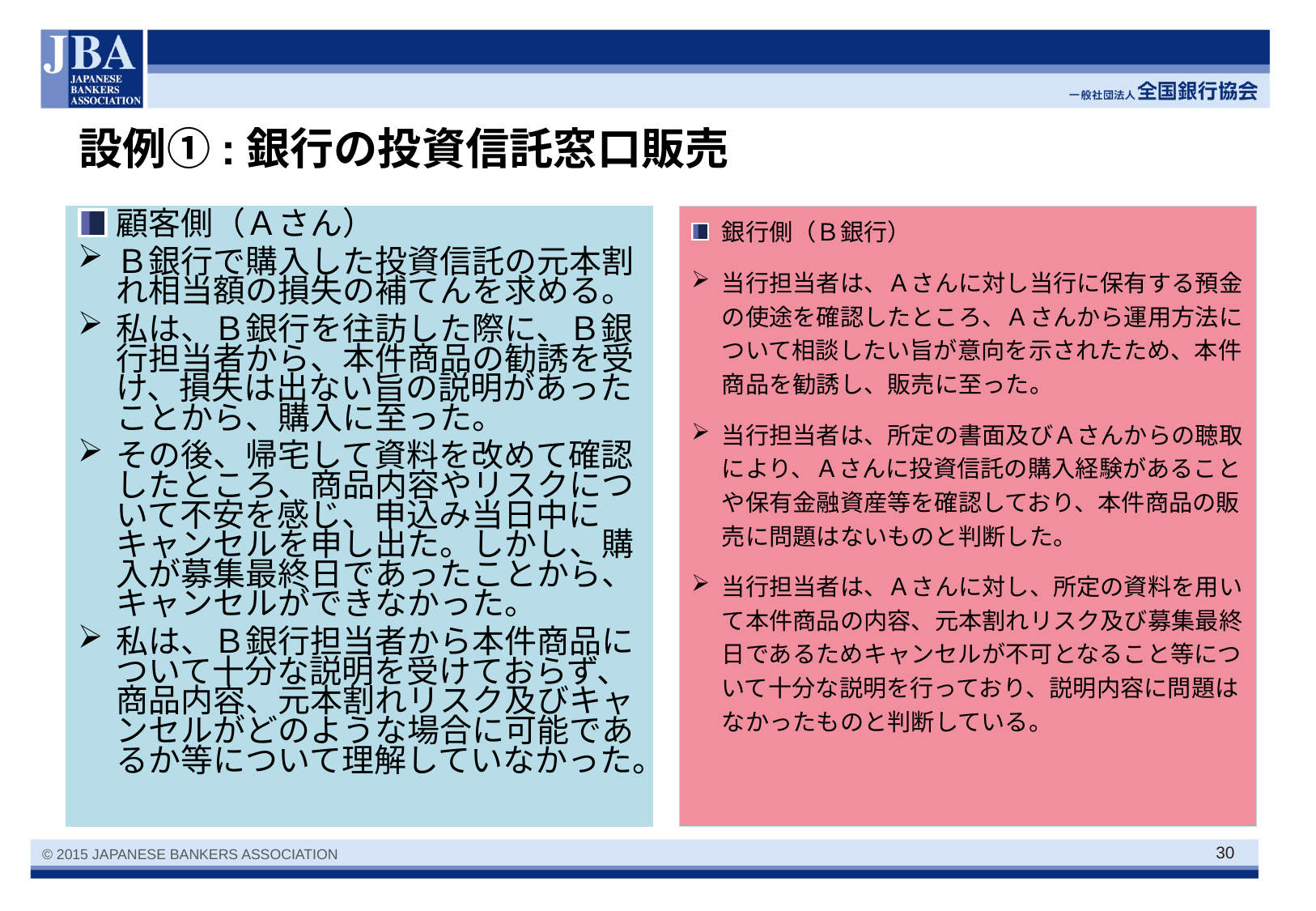

# 設例①:銀行の投資信託窓口販売
顧客側（Ａさん）
Ｂ銀行で購入した投資信託の元本割れ相当額の損失の補てんを求める。
私は、Ｂ銀行を往訪した際に、Ｂ銀行担当者から、本件商品の勧誘を受け、損失は出ない旨の説明があったことから、購入に至った。
その後、帰宅して資料を改めて確認したところ、商品内容やリスクについて不安を感じ、申込み当日中にキャンセルを申し出た。しかし、購入が募集最終日であったことから、キャンセルができなかった。
私は、Ｂ銀行担当者から本件商品について十分な説明を受けておらず、商品内容、元本割れリスク及びキャンセルがどのような場合に可能であるか等について理解していなかった。
銀行側（Ｂ銀行）
当行担当者は、Ａさんに対し当行に保有する預金の使途を確認したところ、Ａさんから運用方法について相談したい旨が意向を示されたため、本件商品を勧誘し、販売に至った。
当行担当者は、所定の書面及びＡさんからの聴取により、Ａさんに投資信託の購入経験があることや保有金融資産等を確認しており、本件商品の販売に問題はないものと判断した。
当行担当者は、Ａさんに対し、所定の資料を用いて本件商品の内容、元本割れリスク及び募集最終日であるためキャンセルが不可となること等について十分な説明を行っており、説明内容に問題はなかったものと判断している。